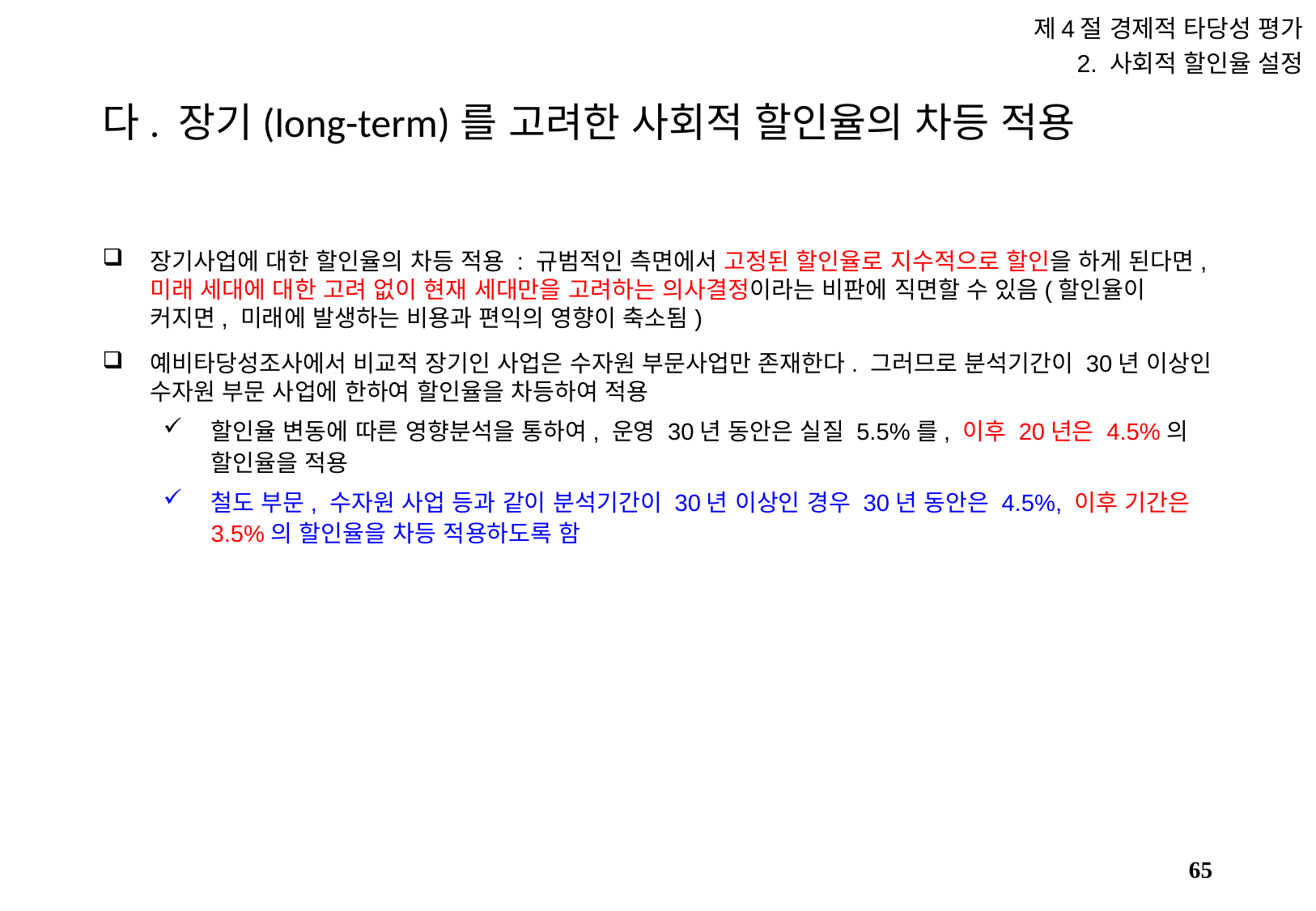

제4절 경제적 타당성 평가
2. 사회적 할인율 설정
# 다. 장기(long-term)를 고려한 사회적 할인율의 차등 적용
장기사업에 대한 할인율의 차등 적용 : 규범적인 측면에서 고정된 할인율로 지수적으로 할인을 하게 된다면, 미래 세대에 대한 고려 없이 현재 세대만을 고려하는 의사결정이라는 비판에 직면할 수 있음(할인율이 커지면, 미래에 발생하는 비용과 편익의 영향이 축소됨)
예비타당성조사에서 비교적 장기인 사업은 수자원 부문사업만 존재한다. 그러므로 분석기간이 30년 이상인 수자원 부문 사업에 한하여 할인율을 차등하여 적용
할인율 변동에 따른 영향분석을 통하여, 운영 30년 동안은 실질 5.5%를, 이후 20년은 4.5%의 할인율을 적용
철도 부문, 수자원 사업 등과 같이 분석기간이 30년 이상인 경우 30년 동안은 4.5%, 이후 기간은 3.5%의 할인율을 차등 적용하도록 함
65